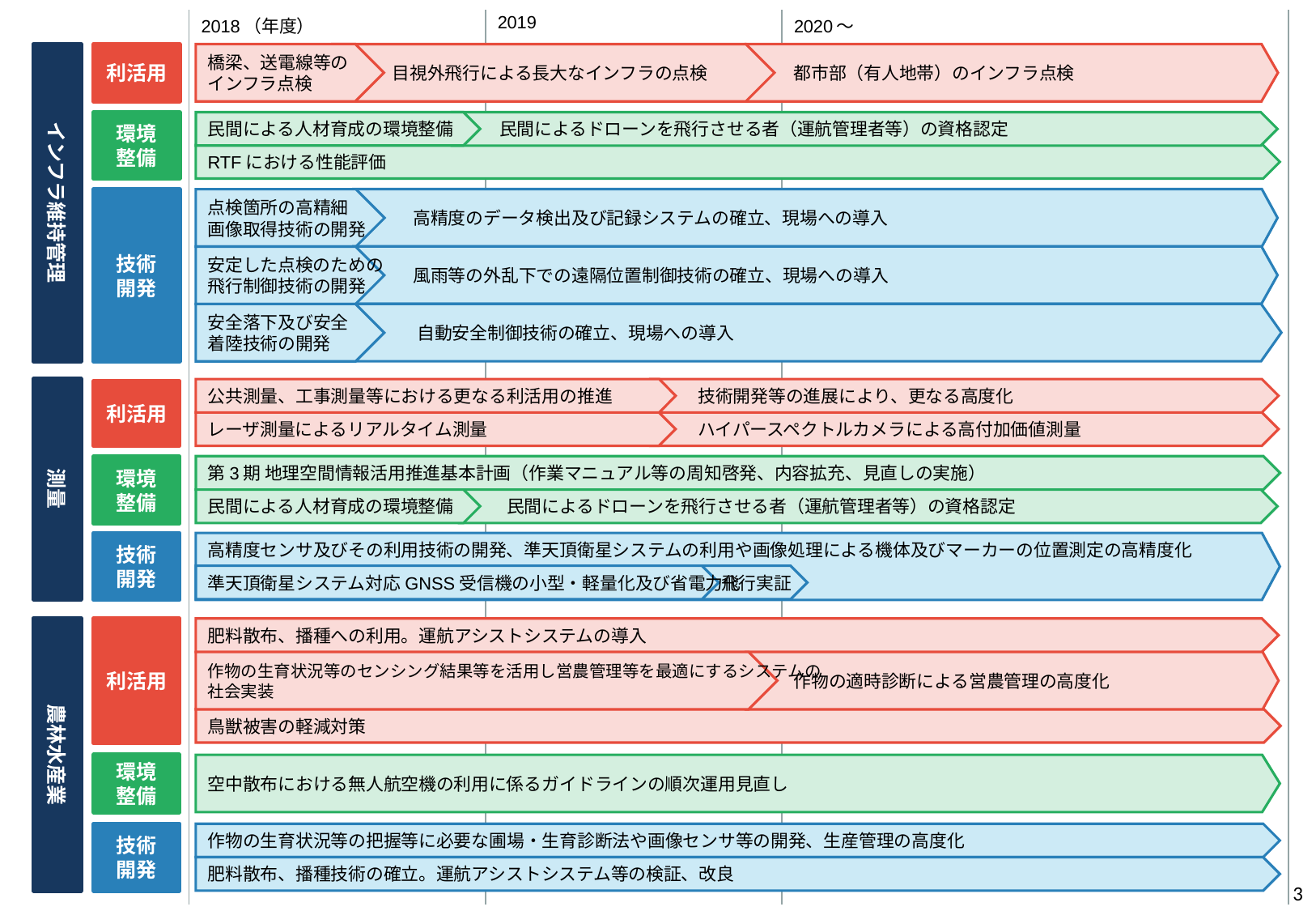

| 2018（年度） | 2019 | 2020～ |
| --- | --- | --- |
インフラ維持管理
利活用
橋梁、送電線等の
インフラ点検
都市部（有人地帯）のインフラ点検
目視外飛行による長大なインフラの点検
環境
整備
民間によるドローンを飛行させる者（運航管理者等）の資格認定
民間による人材育成の環境整備
RTFにおける性能評価
技術
開発
高精度のデータ検出及び記録システムの確立、現場への導入
点検箇所の高精細
画像取得技術の開発
風雨等の外乱下での遠隔位置制御技術の確立、現場への導入
安定した点検のための
飛行制御技術の開発
自動安全制御技術の確立、現場への導入
安全落下及び安全
着陸技術の開発
測量
公共測量、工事測量等における更なる利活用の推進
技術開発等の進展により、更なる高度化
利活用
レーザ測量によるリアルタイム測量
ハイパースペクトルカメラによる高付加価値測量
第3期 地理空間情報活用推進基本計画（作業マニュアル等の周知啓発、内容拡充、見直しの実施）
環境
整備
民間による人材育成の環境整備
民間によるドローンを飛行させる者（運航管理者等）の資格認定
技術
開発
高精度センサ及びその利用技術の開発、準天頂衛星システムの利用や画像処理による機体及びマーカーの位置測定の高精度化
準天頂衛星システム対応GNSS受信機の小型・軽量化及び省電力化
飛行実証
農林水産業
利活用
肥料散布、播種への利用。運航アシストシステムの導入
作物の生育状況等のセンシング結果等を活用し営農管理等を最適にするシステムの
社会実装
作物の適時診断による営農管理の高度化
鳥獣被害の軽減対策
環境
整備
空中散布における無人航空機の利用に係るガイドラインの順次運用見直し
技術
開発
作物の生育状況等の把握等に必要な圃場・生育診断法や画像センサ等の開発、生産管理の高度化
肥料散布、播種技術の確立。運航アシストシステム等の検証、改良
3